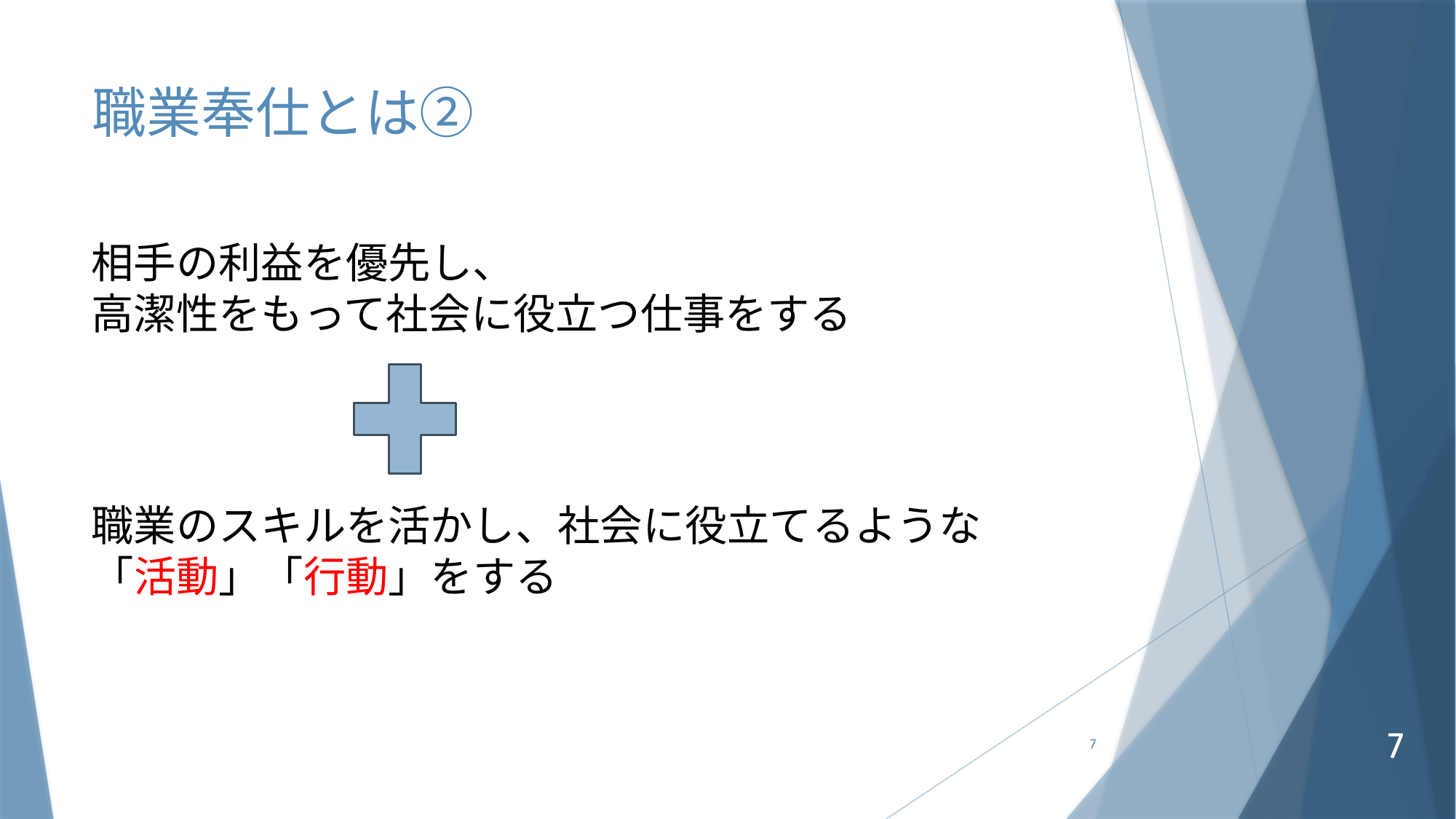

# 職業奉仕とは②
相手の利益を優先し、
高潔性をもって社会に役立つ仕事をする

職業のスキルを活かし、社会に役立てるような
「活動」「行動」をする
7